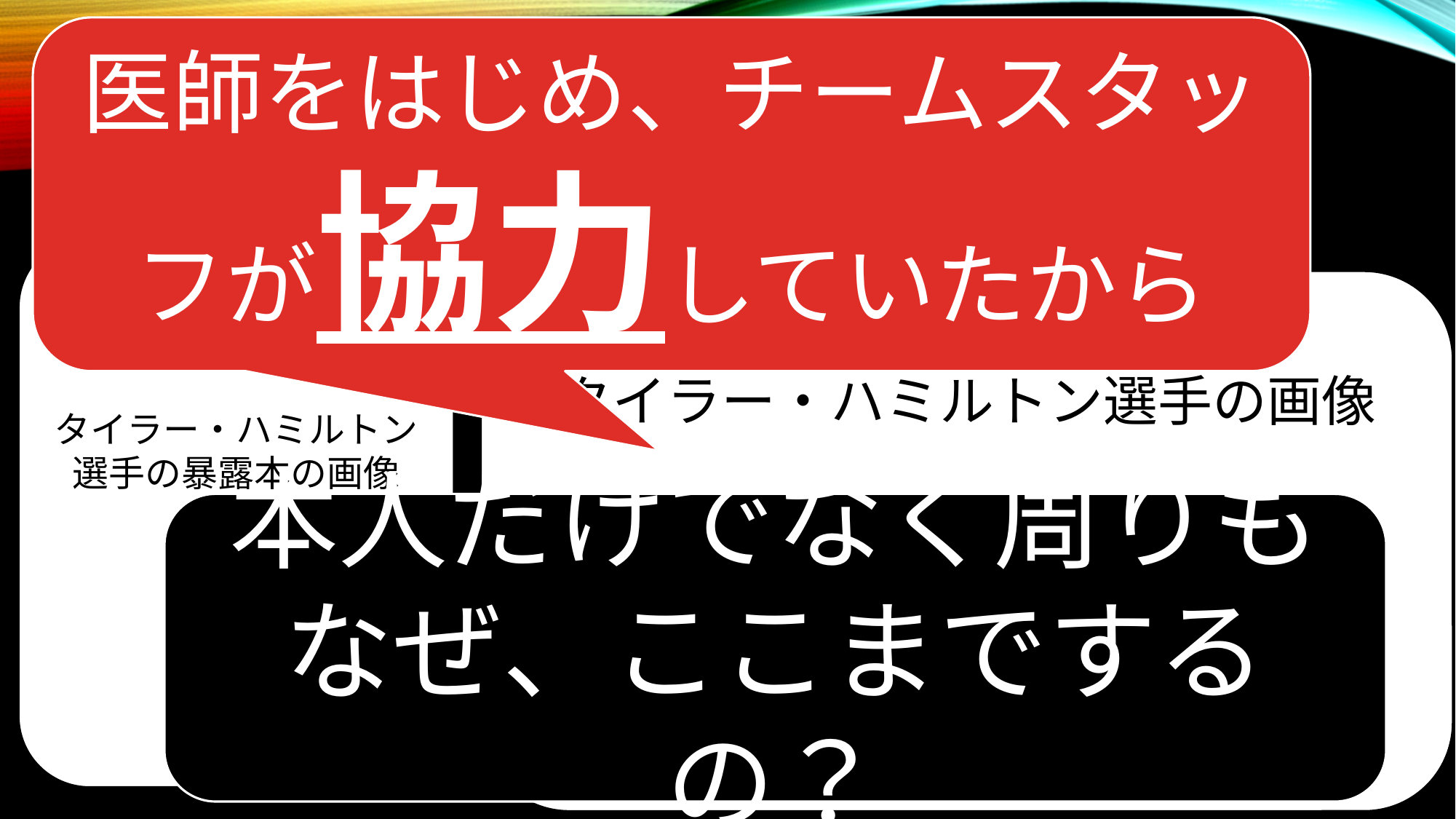

医師をはじめ、チームスタッフが協力していたから
#

タイラー・ハミルトン選手の暴露本の画像

タイラー・ハミルトン選手の画像
本人だけでなく周りも
なぜ、ここまでするの？